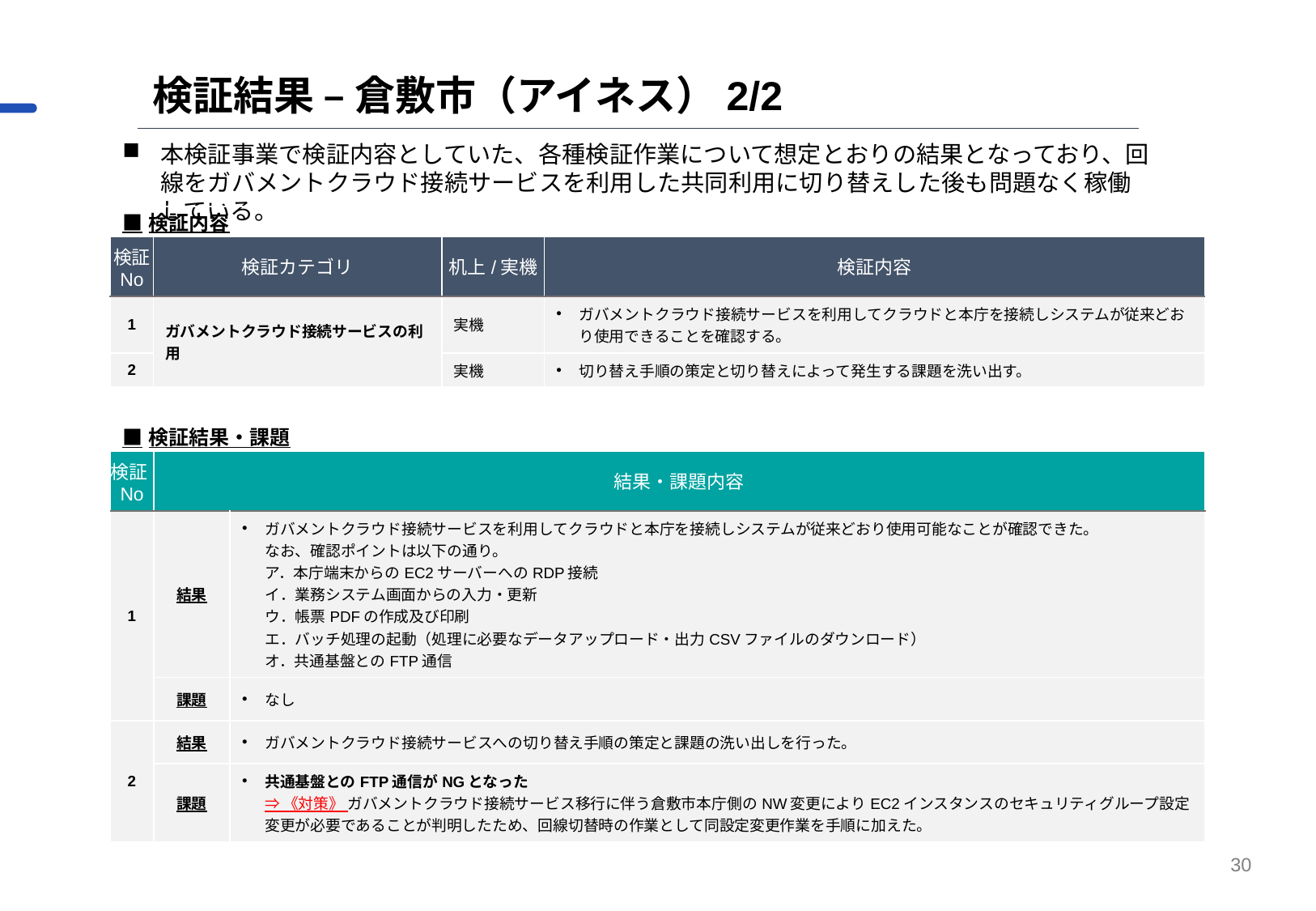

検証結果 – 倉敷市（アイネス）2/2
本検証事業で検証内容としていた、各種検証作業について想定とおりの結果となっており、回線をガバメントクラウド接続サービスを利用した共同利用に切り替えした後も問題なく稼働している。

| ■検証内容 | ■検証内容 |  |  |
| --- | --- | --- | --- |
| 検証 No | 検証カテゴリ | 机上/実機 | 検証内容 |
| 1 | ガバメントクラウド接続サービスの利用 | 実機 | ガバメントクラウド接続サービスを利用してクラウドと本庁を接続しシステムが従来どおり使用できることを確認する。 |
| 2 | 切替に伴う課題への対策 | 実機 | 切り替え手順の策定と切り替えによって発生する課題を洗い出す。 |
| ■検証結果・課題 |  |  |
| --- | --- | --- |
| 検証No | 結果・課題内容 | 結果・課題内容 |
| 1 | 結果 | ガバメントクラウド接続サービスを利用してクラウドと本庁を接続しシステムが従来どおり使用可能なことが確認できた。 なお、確認ポイントは以下の通り。 ア．本庁端末からのEC2サーバーへのRDP接続 イ．業務システム画面からの入力・更新 ウ．帳票PDFの作成及び印刷 エ．バッチ処理の起動（処理に必要なデータアップロード・出力CSVファイルのダウンロード） オ．共通基盤とのFTP通信 |
|  | 課題 | なし |
| 2 | 結果 | ガバメントクラウド接続サービスへの切り替え手順の策定と課題の洗い出しを行った。 |
|  | 課題 | 共通基盤とのFTP通信がNGとなった ⇒ 《対策》 ガバメントクラウド接続サービス移行に伴う倉敷市本庁側のNW変更によりEC2インスタンスのセキュリティグループ設定変更が必要であることが判明したため、回線切替時の作業として同設定変更作業を手順に加えた。 |
30